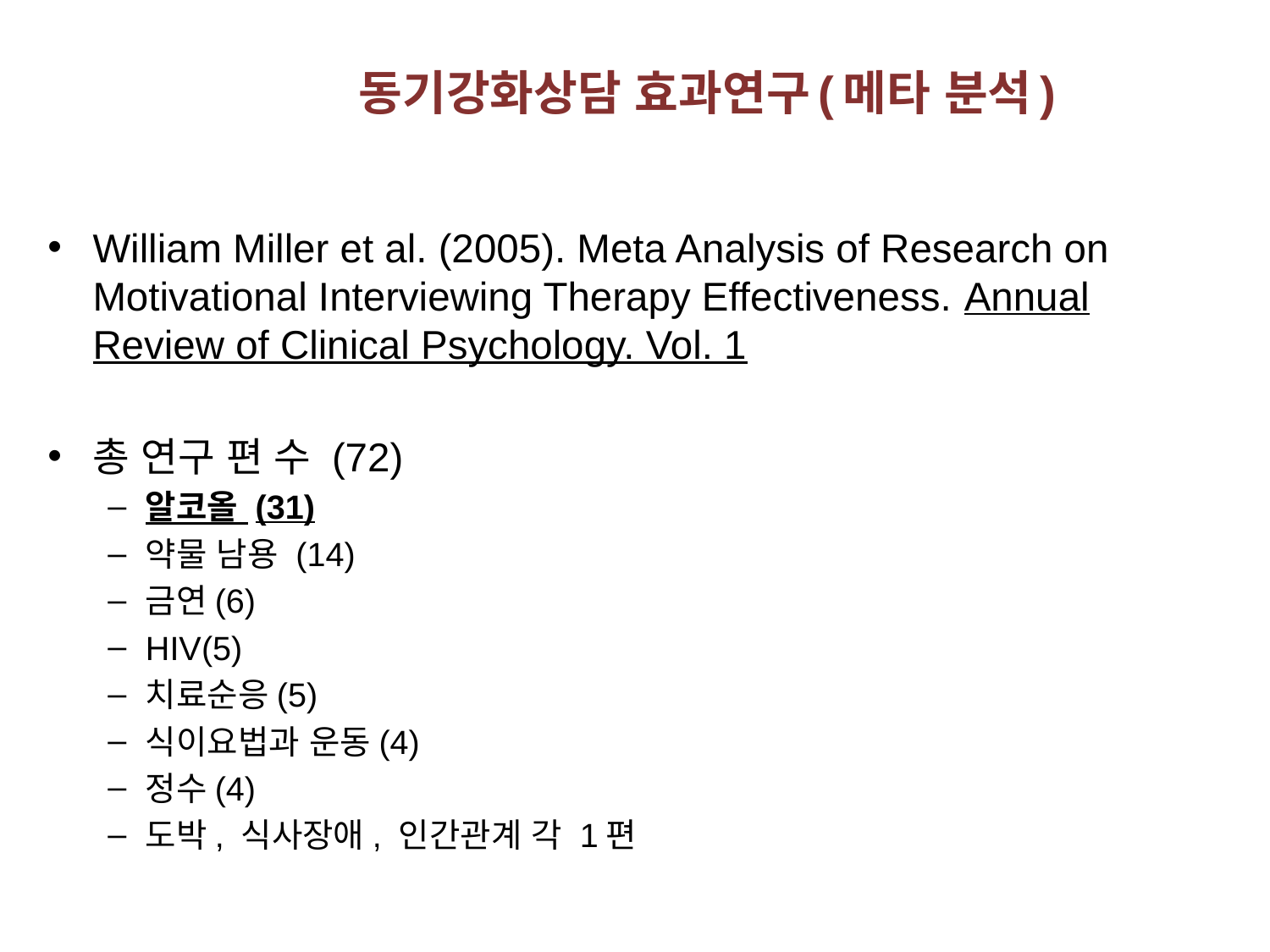

# 동기강화상담 효과연구(메타 분석)
William Miller et al. (2005). Meta Analysis of Research on Motivational Interviewing Therapy Effectiveness. Annual Review of Clinical Psychology. Vol. 1

총 연구 편 수 (72)
알코올 (31)
약물 남용 (14)
금연(6)
HIV(5)
치료순응(5)
식이요법과 운동(4)
정수(4)
도박, 식사장애, 인간관계 각 1편